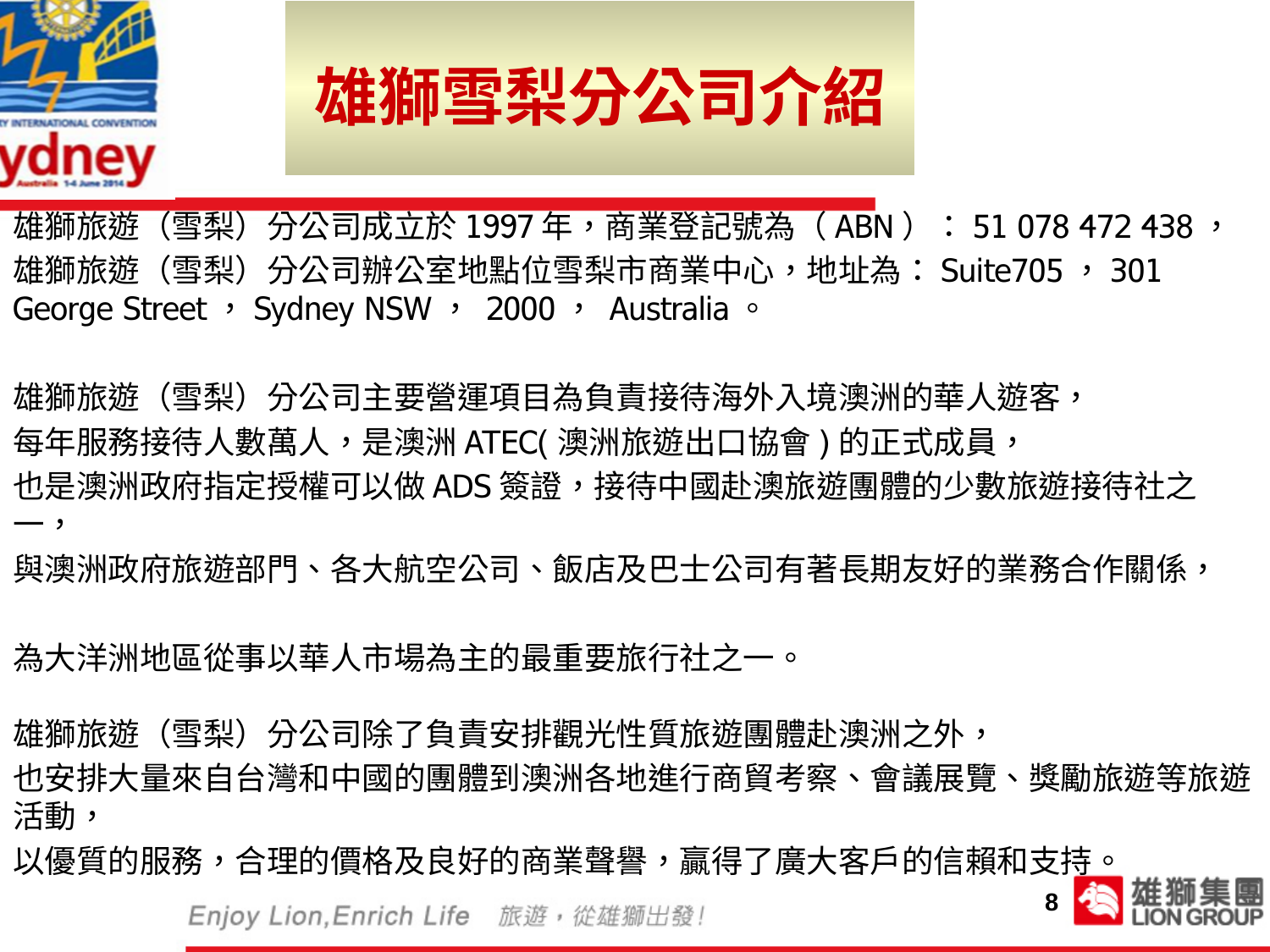

雄獅雪梨分公司介紹
雄獅旅遊（雪梨）分公司成立於1997年，商業登記號為（ABN）：51 078 472 438，
雄獅旅遊（雪梨）分公司辦公室地點位雪梨市商業中心，地址為：Suite705，301 George Street，Sydney NSW， 2000， Australia。

雄獅旅遊（雪梨）分公司主要營運項目為負責接待海外入境澳洲的華人遊客，
每年服務接待人數萬人，是澳洲ATEC(澳洲旅遊出口協會)的正式成員，
也是澳洲政府指定授權可以做ADS簽證，接待中國赴澳旅遊團體的少數旅遊接待社之一，
與澳洲政府旅遊部門、各大航空公司、飯店及巴士公司有著長期友好的業務合作關係，

為大洋洲地區從事以華人市場為主的最重要旅行社之一。
雄獅旅遊（雪梨）分公司除了負責安排觀光性質旅遊團體赴澳洲之外，
也安排大量來自台灣和中國的團體到澳洲各地進行商貿考察、會議展覽、獎勵旅遊等旅遊活動，
以優質的服務，合理的價格及良好的商業聲譽，贏得了廣大客戶的信賴和支持。

8